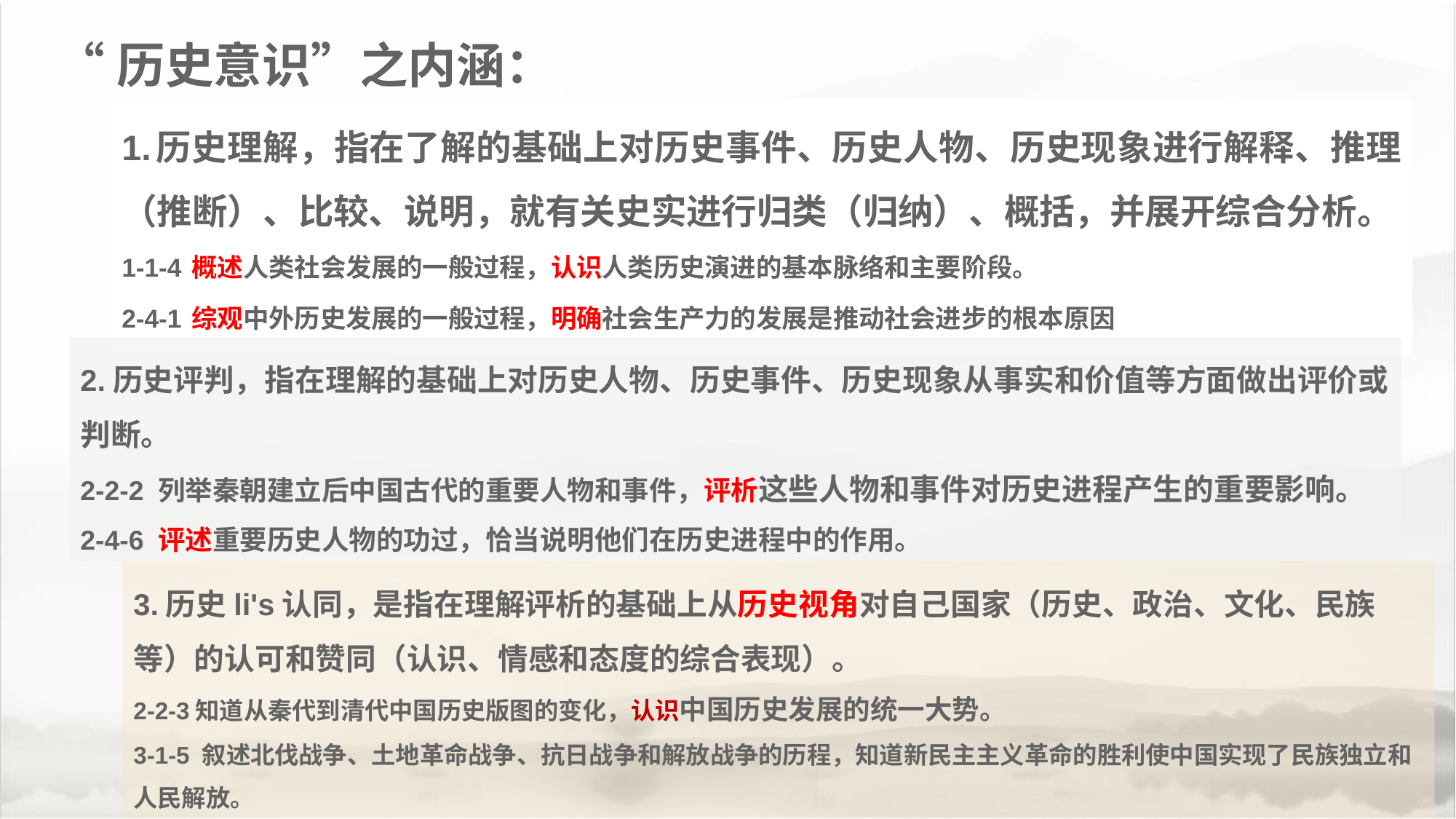

“历史意识”之内涵：
1.历史理解，指在了解的基础上对历史事件、历史人物、历史现象进行解释、推理（推断）、比较、说明，就有关史实进行归类（归纳）、概括，并展开综合分析。
1-1-4 概述人类社会发展的一般过程，认识人类历史演进的基本脉络和主要阶段。
2-4-1 综观中外历史发展的一般过程，明确社会生产力的发展是推动社会进步的根本原因
2.历史评判，指在理解的基础上对历史人物、历史事件、历史现象从事实和价值等方面做出评价或判断。
2-2-2 列举秦朝建立后中国古代的重要人物和事件，评析这些人物和事件对历史进程产生的重要影响。
2-4-6 评述重要历史人物的功过，恰当说明他们在历史进程中的作用。
3.历史li's认同，是指在理解评析的基础上从历史视角对自己国家（历史、政治、文化、民族等）的认可和赞同（认识、情感和态度的综合表现）。
2-2-3知道从秦代到清代中国历史版图的变化，认识中国历史发展的统一大势。
3-1-5 叙述北伐战争、土地革命战争、抗日战争和解放战争的历程，知道新民主主义革命的胜利使中国实现了民族独立和人民解放。